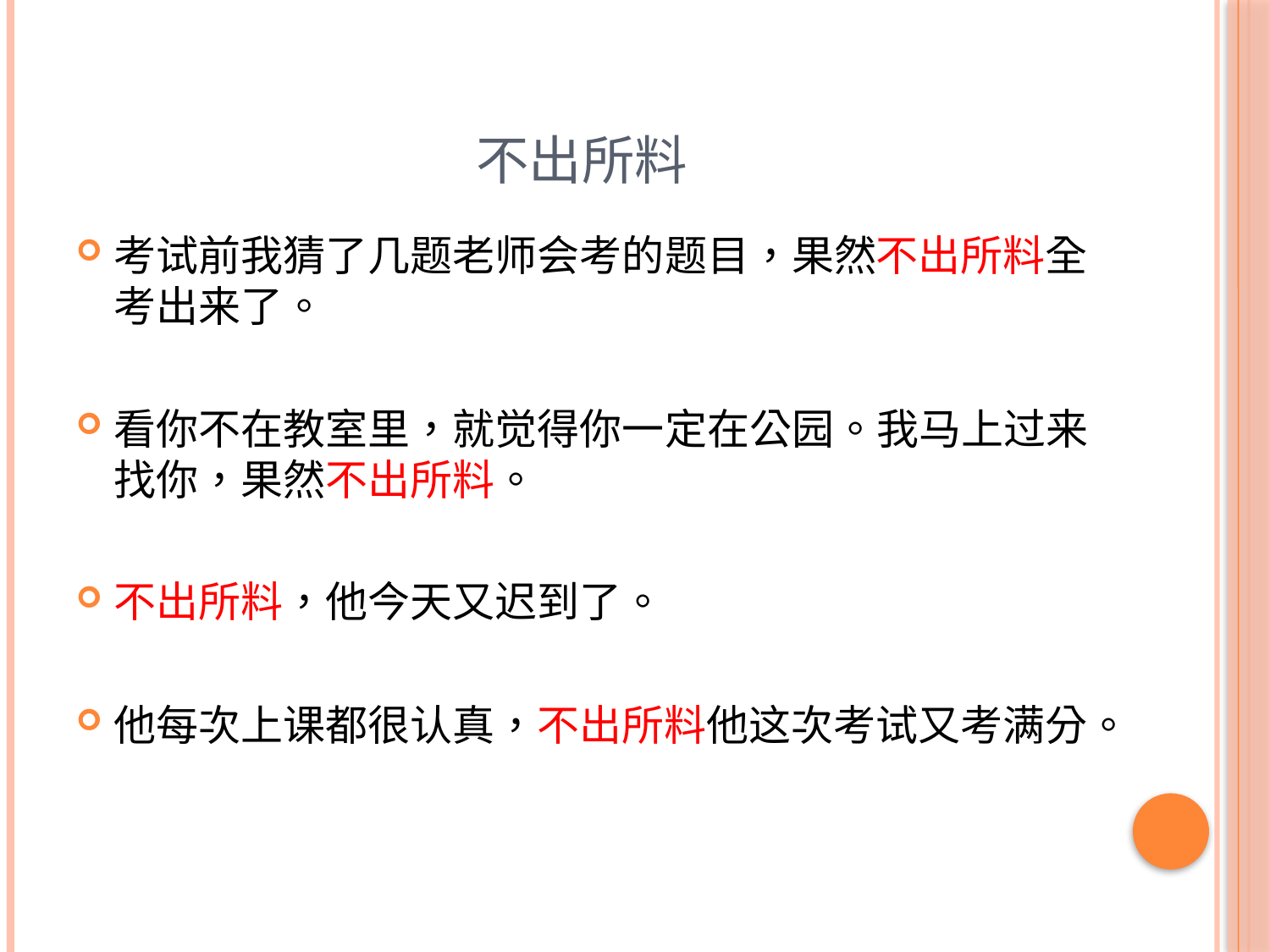

# 不出所料
考试前我猜了几题老师会考的题目，果然不出所料全考出来了。

看你不在教室里，就觉得你一定在公园。我马上过来找你，果然不出所料。

不出所料，他今天又迟到了。

他每次上课都很认真，不出所料他这次考试又考满分。